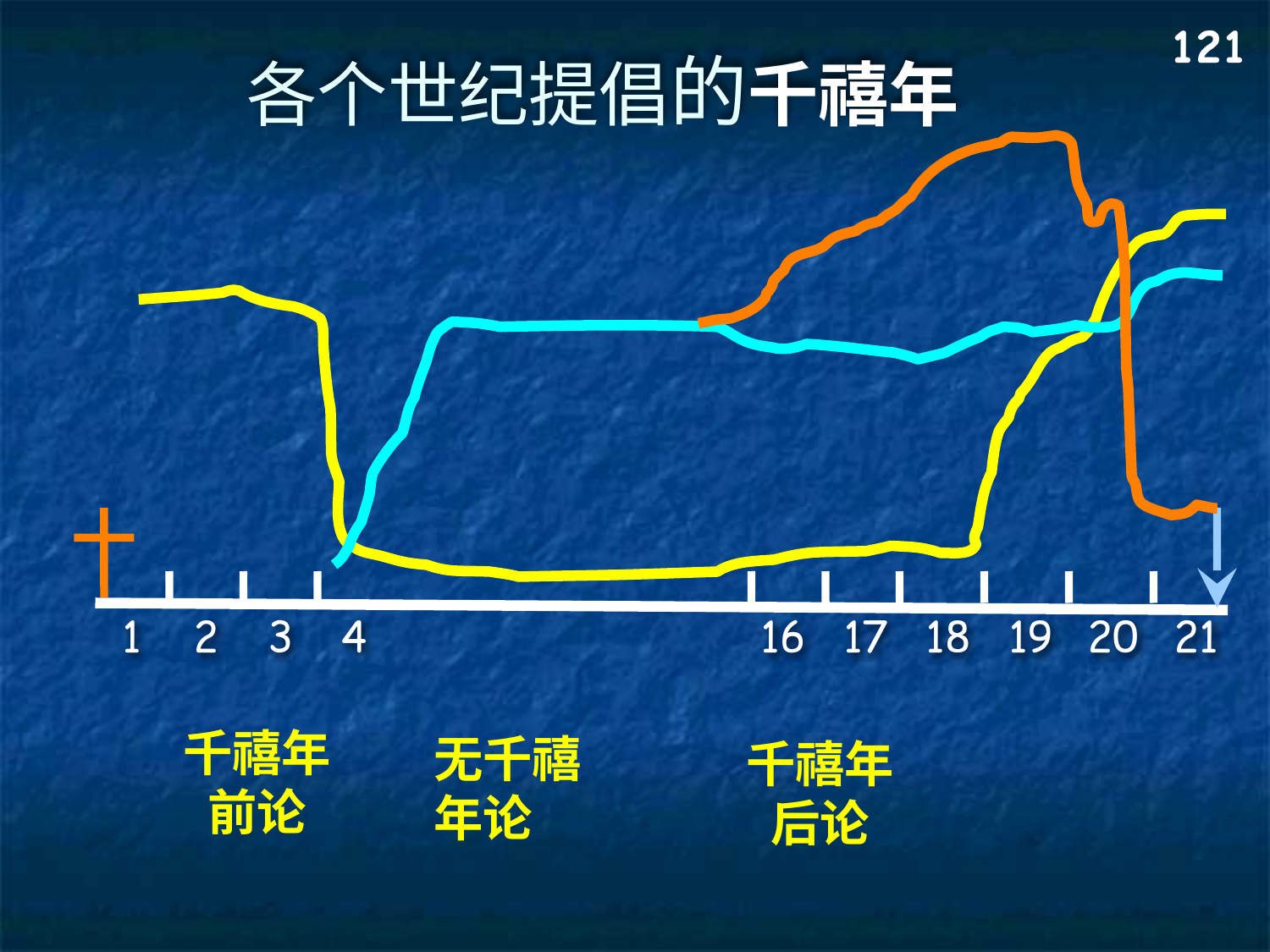

121
# 各个世纪提倡的千禧年

1
2
3
4
16
17
18
19
20
21
千禧年
前论
无千禧
年论
千禧年
后论